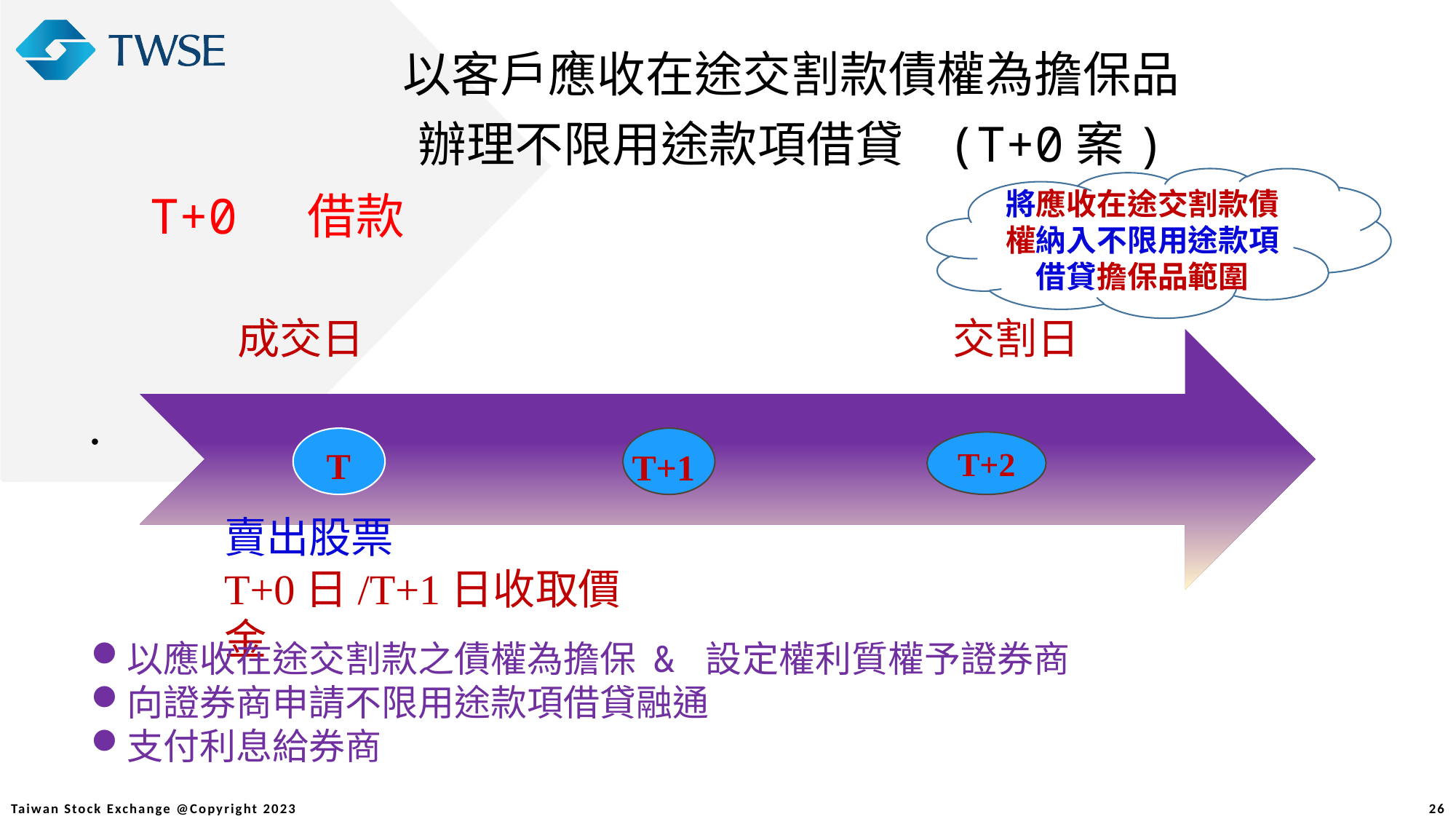

以客戶應收在途交割款債權為擔保品
辦理不限用途款項借貸   (T+0案)

將應收在途交割款債權納入不限用途款項借貸擔保品範圍
T+0  借款
成交日
交割日

 T

T+2
T+1
賣出股票
T+0日/T+1日收取價金

以應收在途交割款之債權為擔保 & 設定權利質權予證券商
向證券商申請不限用途款項借貸融通
支付利息給券商
26